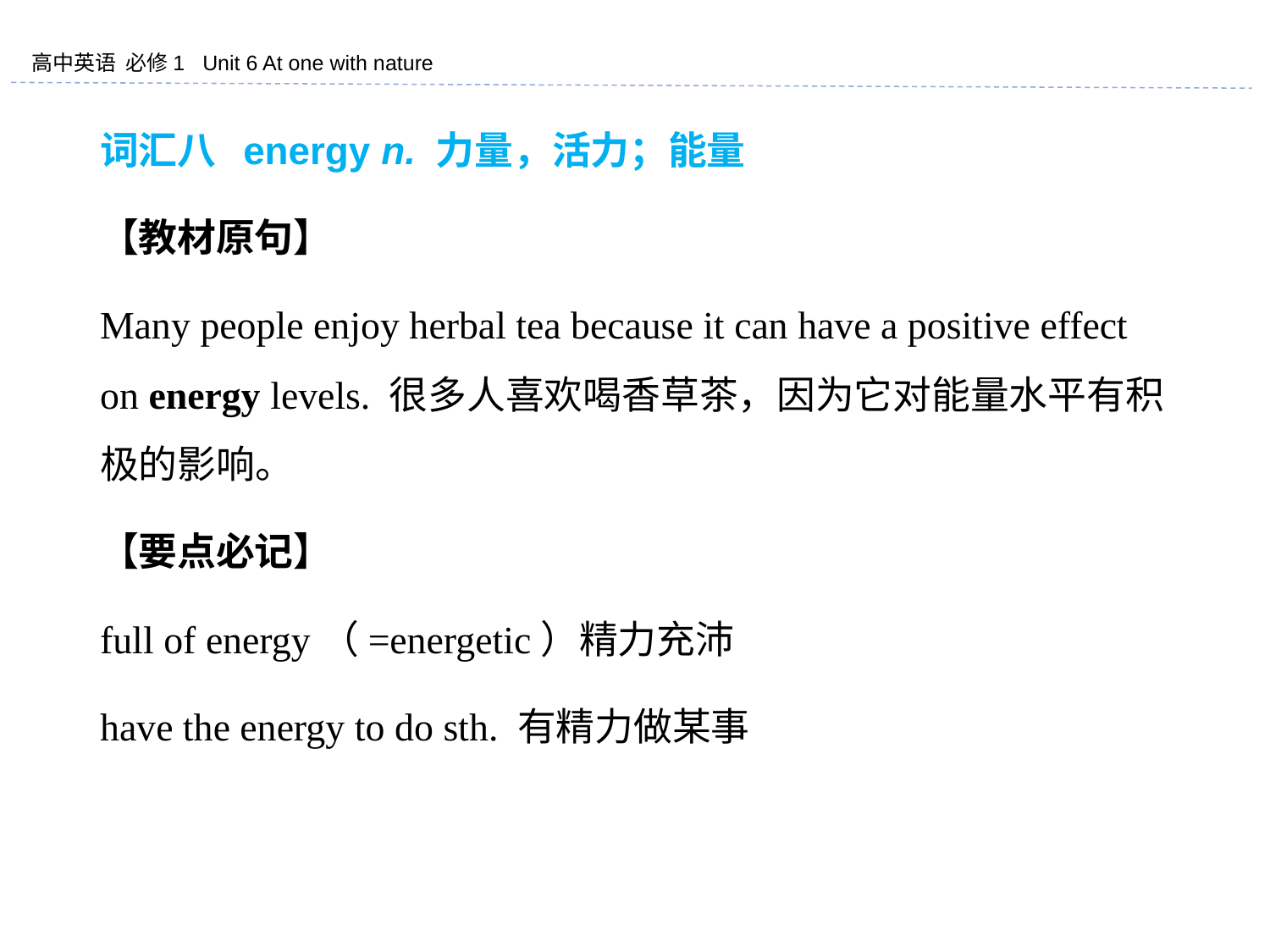

词汇八  energy n. 力量，活力；能量
【教材原句】
Many people enjoy herbal tea because it can have a positive effect on energy levels. 很多人喜欢喝香草茶，因为它对能量水平有积极的影响。
【要点必记】
full of energy（=energetic）精力充沛
have the energy to do sth. 有精力做某事